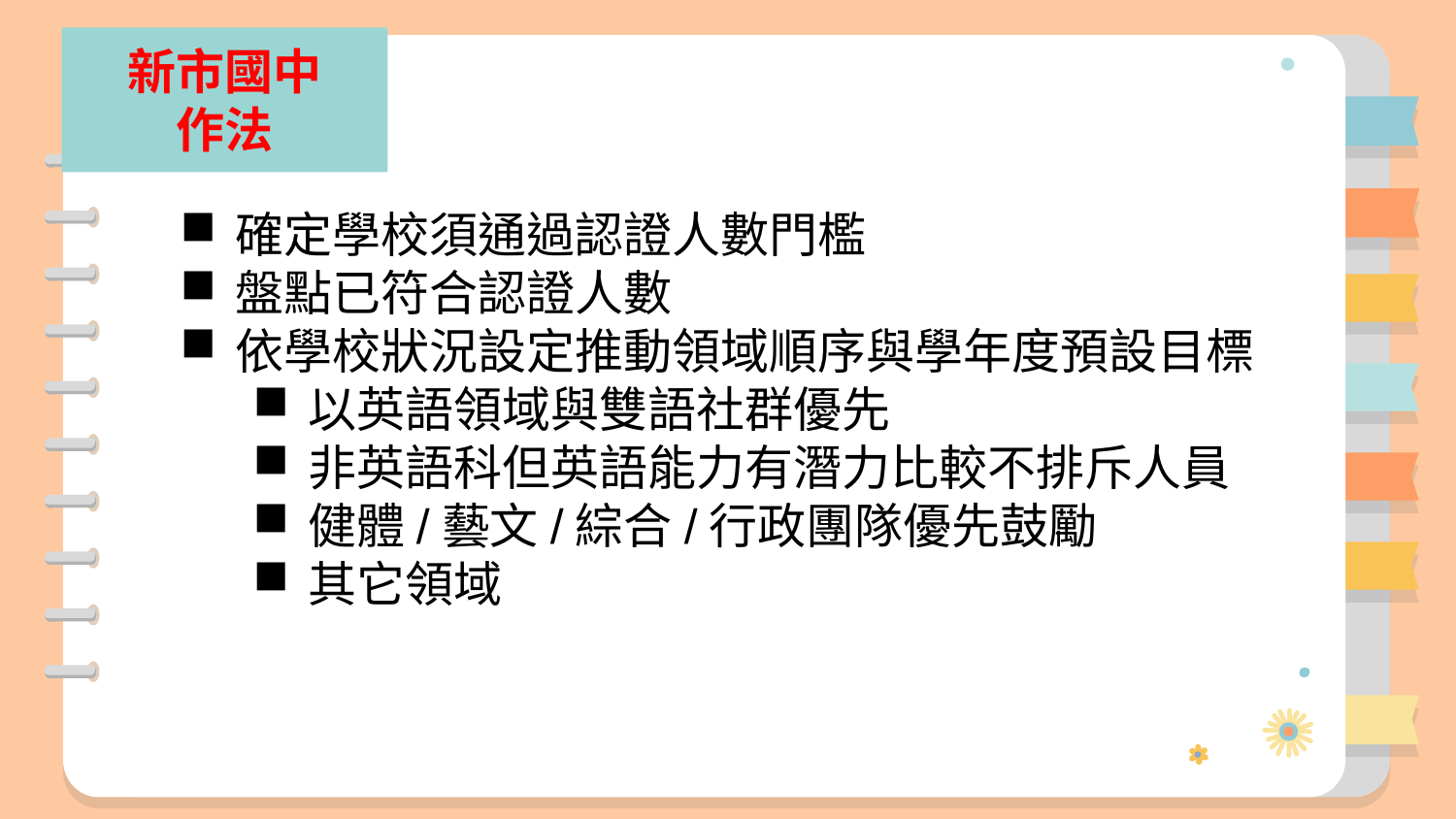

新市國中
作法

確定學校須通過認證人數門檻
盤點已符合認證人數
依學校狀況設定推動領域順序與學年度預設目標
以英語領域與雙語社群優先
非英語科但英語能力有潛力比較不排斥人員
健體/藝文/綜合/行政團隊優先鼓勵
其它領域